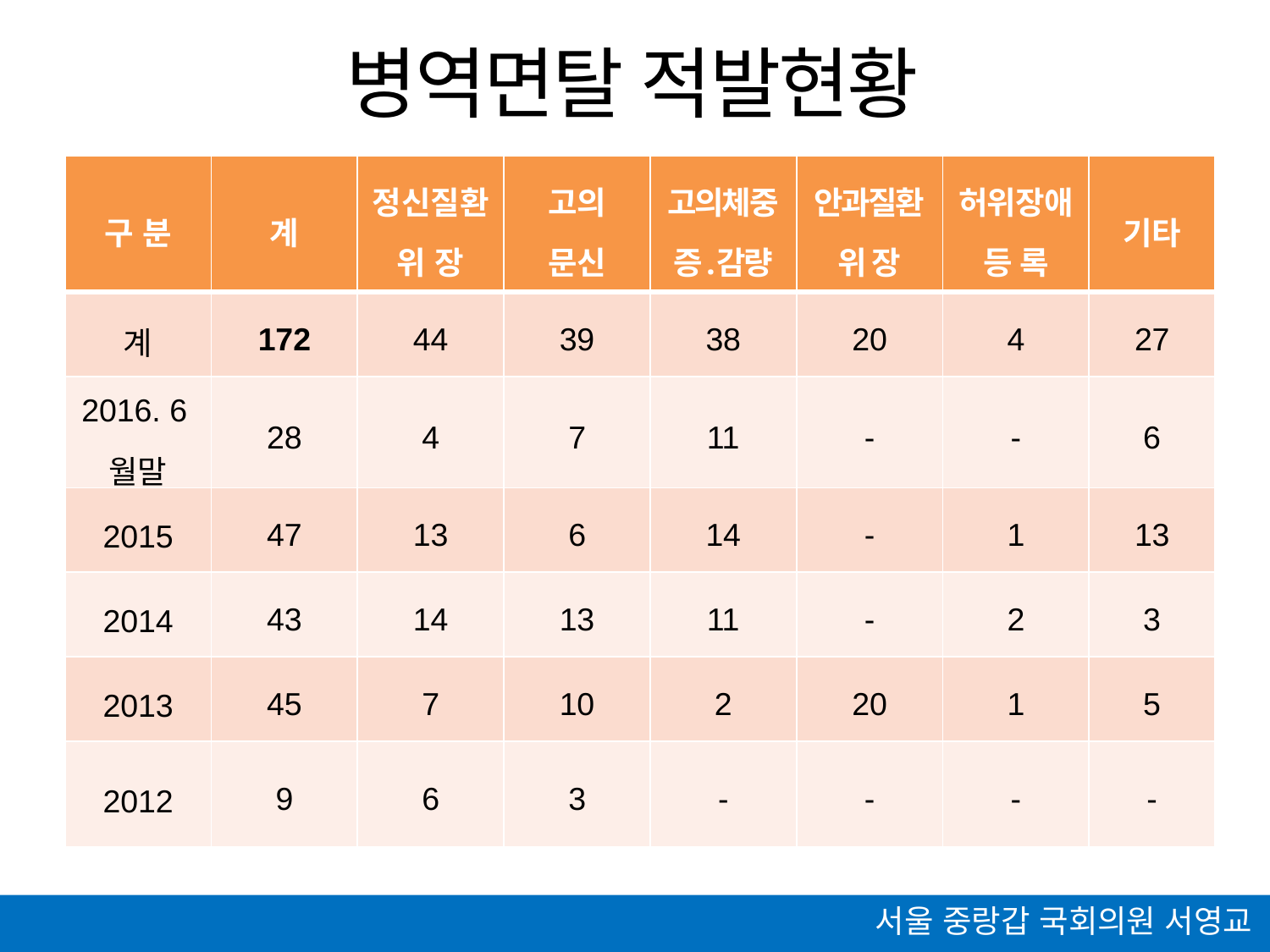

병역면탈 적발현황
| 구 분 | 계 | 정신질환 위 장 | 고의 문신 | 고의체중 증․감량 | 안과질환 위 장 | 허위장애 등 록 | 기타 |
| --- | --- | --- | --- | --- | --- | --- | --- |
| 계 | 172 | 44 | 39 | 38 | 20 | 4 | 27 |
| 2016. 6월말 | 28 | 4 | 7 | 11 | - | - | 6 |
| 2015 | 47 | 13 | 6 | 14 | - | 1 | 13 |
| 2014 | 43 | 14 | 13 | 11 | - | 2 | 3 |
| 2013 | 45 | 7 | 10 | 2 | 20 | 1 | 5 |
| 2012 | 9 | 6 | 3 | - | - | - | - |

서울 중랑갑 국회의원 서영교